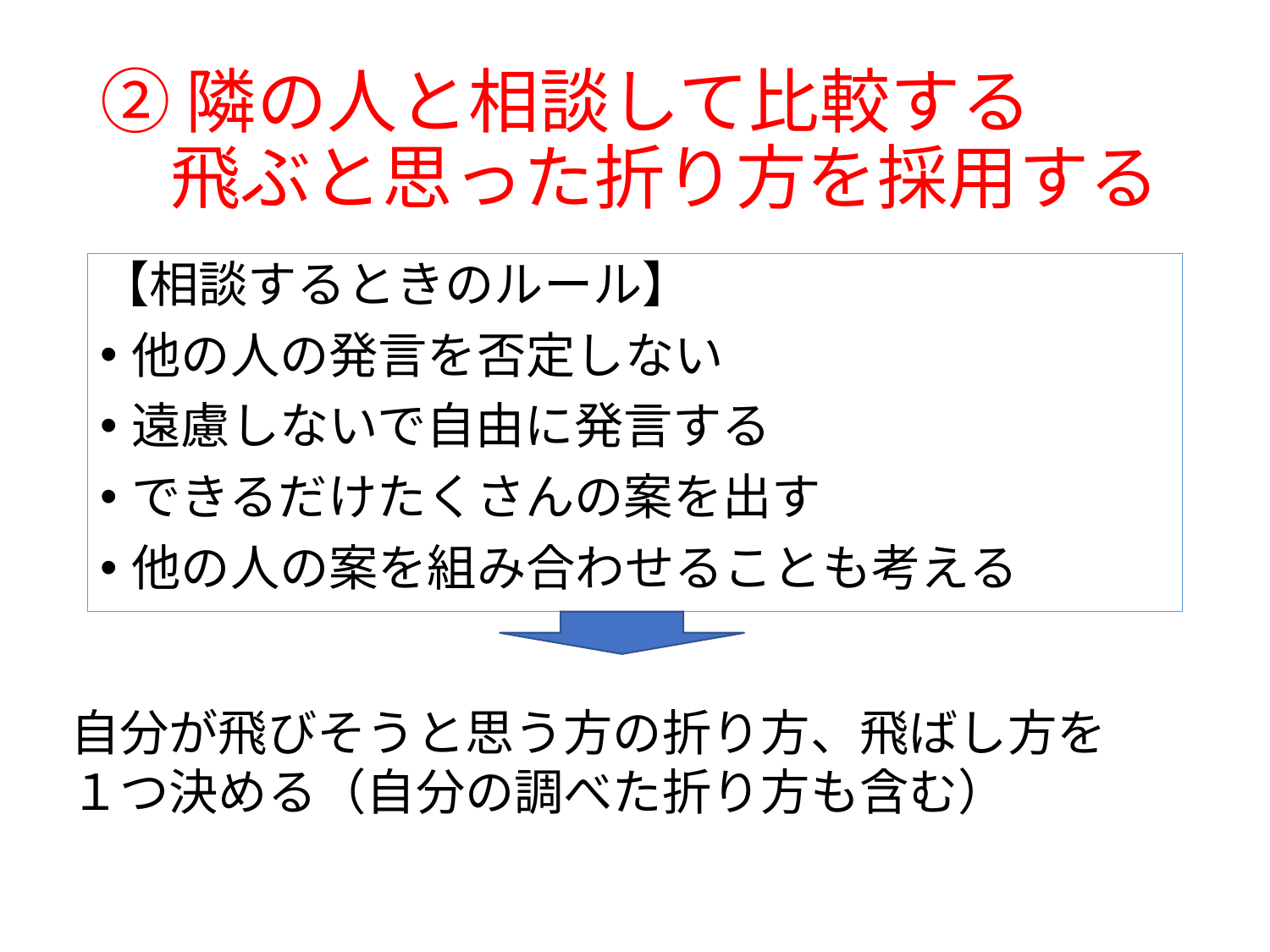

# ②隣の人と相談して比較する 　飛ぶと思った折り方を採用する
【相談するときのルール】
他の人の発言を否定しない
遠慮しないで自由に発言する
できるだけたくさんの案を出す
他の人の案を組み合わせることも考える

自分が飛びそうと思う方の折り方、飛ばし方を
１つ決める（自分の調べた折り方も含む）